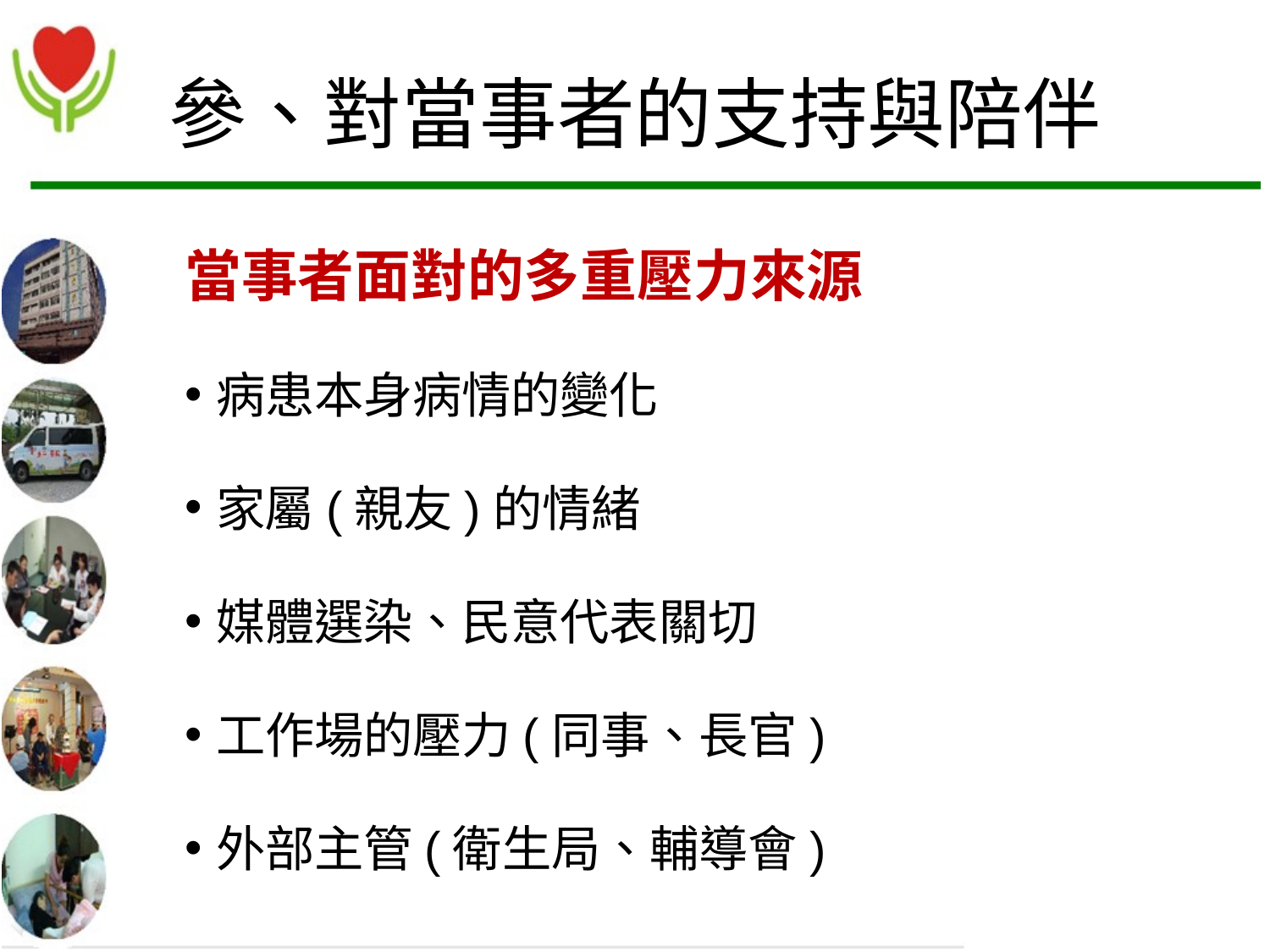

# 參、對當事者的支持與陪伴
當事者面對的多重壓力來源
病患本身病情的變化
家屬(親友)的情緒
媒體選染、民意代表關切
工作場的壓力(同事、長官)
外部主管(衛生局、輔導會)